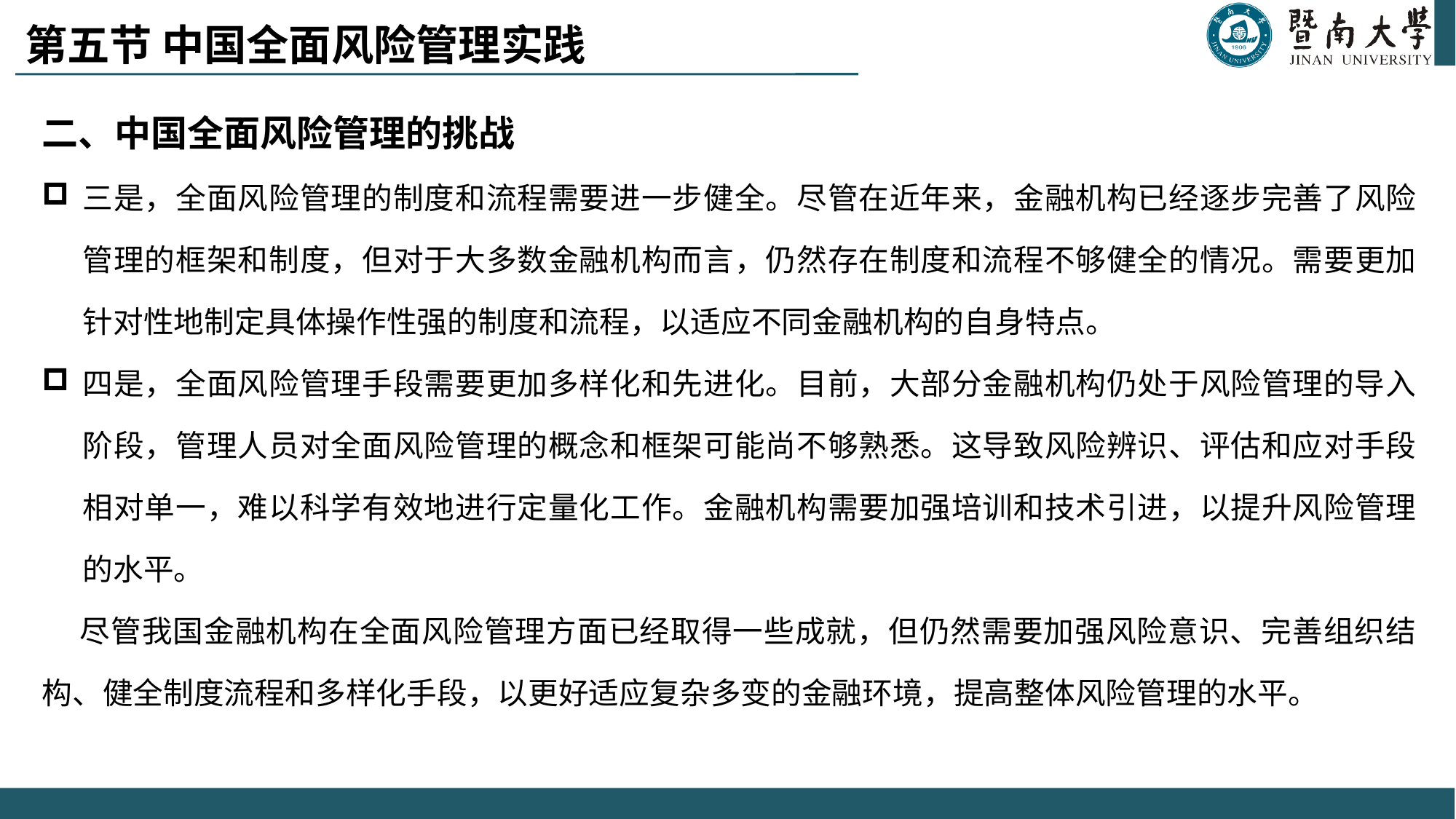

# 第五节 中国全面风险管理实践
二、中国全面风险管理的挑战
三是，全面风险管理的制度和流程需要进一步健全。尽管在近年来，金融机构已经逐步完善了风险管理的框架和制度，但对于大多数金融机构而言，仍然存在制度和流程不够健全的情况。需要更加针对性地制定具体操作性强的制度和流程，以适应不同金融机构的自身特点。
四是，全面风险管理手段需要更加多样化和先进化。目前，大部分金融机构仍处于风险管理的导入阶段，管理人员对全面风险管理的概念和框架可能尚不够熟悉。这导致风险辨识、评估和应对手段相对单一，难以科学有效地进行定量化工作。金融机构需要加强培训和技术引进，以提升风险管理的水平。
    尽管我国金融机构在全面风险管理方面已经取得一些成就，但仍然需要加强风险意识、完善组织结构、健全制度流程和多样化手段，以更好适应复杂多变的金融环境，提高整体风险管理的水平。